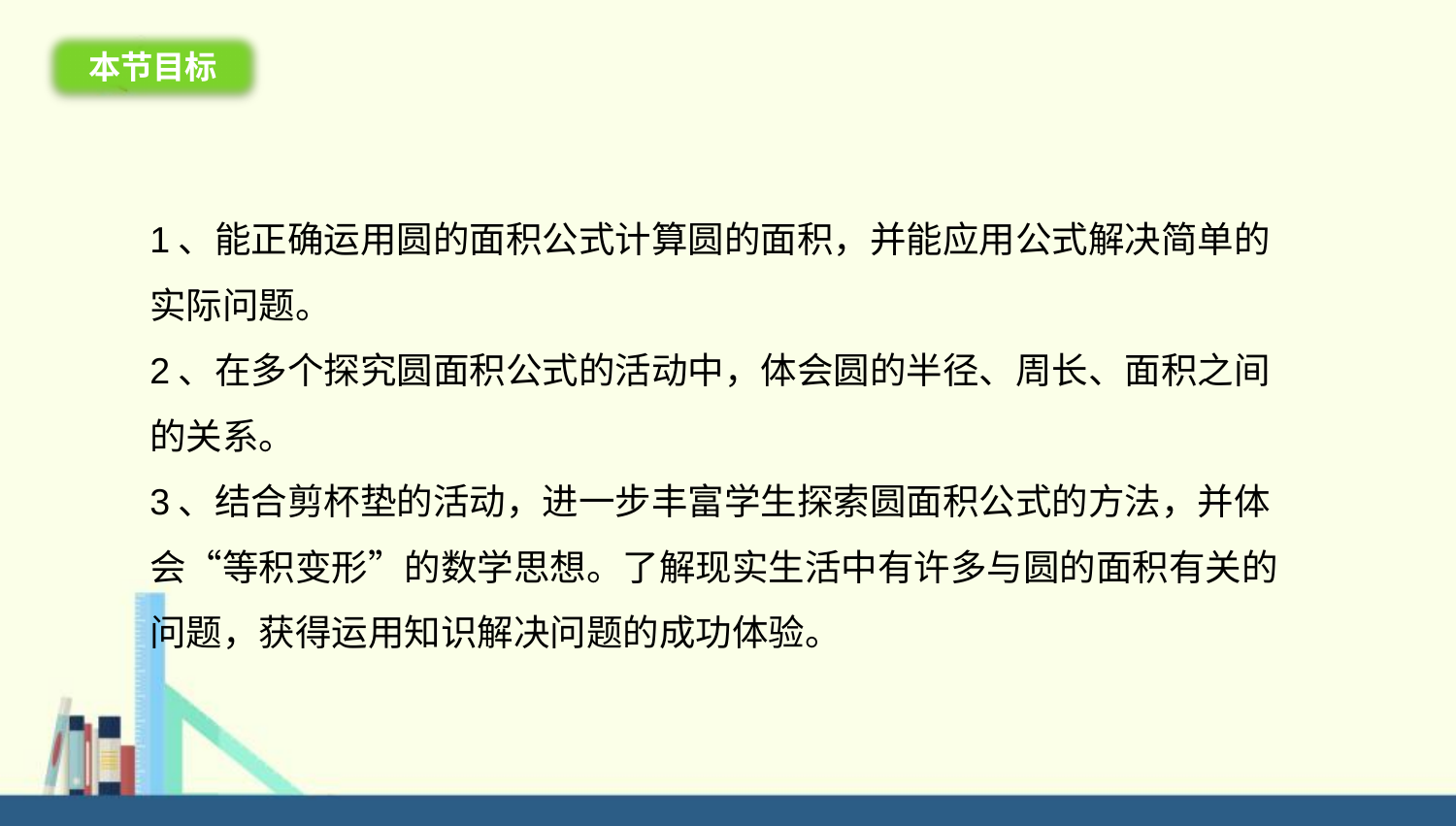

本节目标
1、能正确运用圆的面积公式计算圆的面积，并能应用公式解决简单的实际问题。
2、在多个探究圆面积公式的活动中，体会圆的半径、周长、面积之间的关系。
3、结合剪杯垫的活动，进一步丰富学生探索圆面积公式的方法，并体会“等积变形”的数学思想。了解现实生活中有许多与圆的面积有关的问题，获得运用知识解决问题的成功体验。